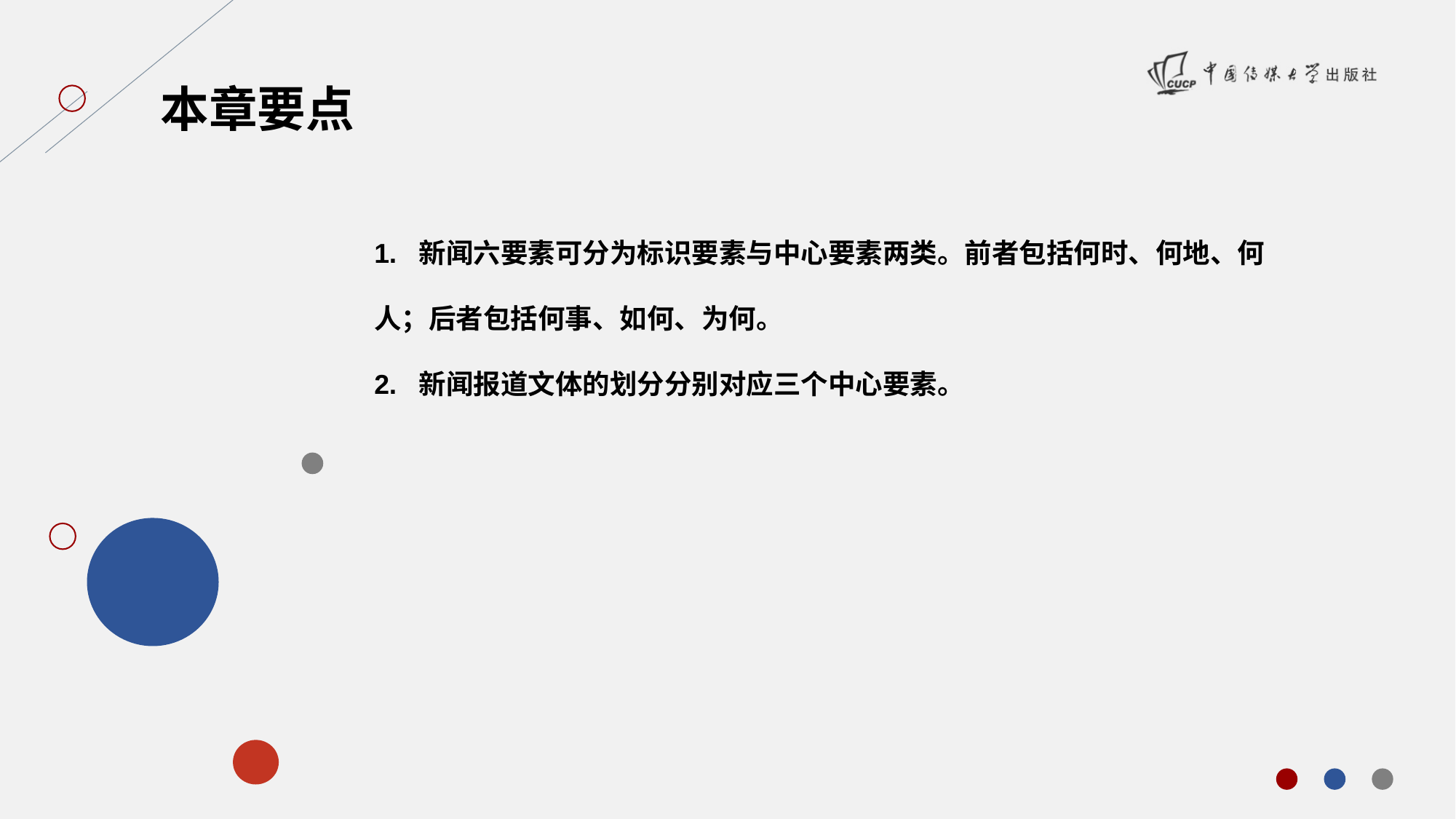

本章要点

1.  新闻六要素可分为标识要素与中心要素两类。前者包括何时、何地、何人；后者包括何事、如何、为何。
2.  新闻报道文体的划分分别对应三个中心要素。